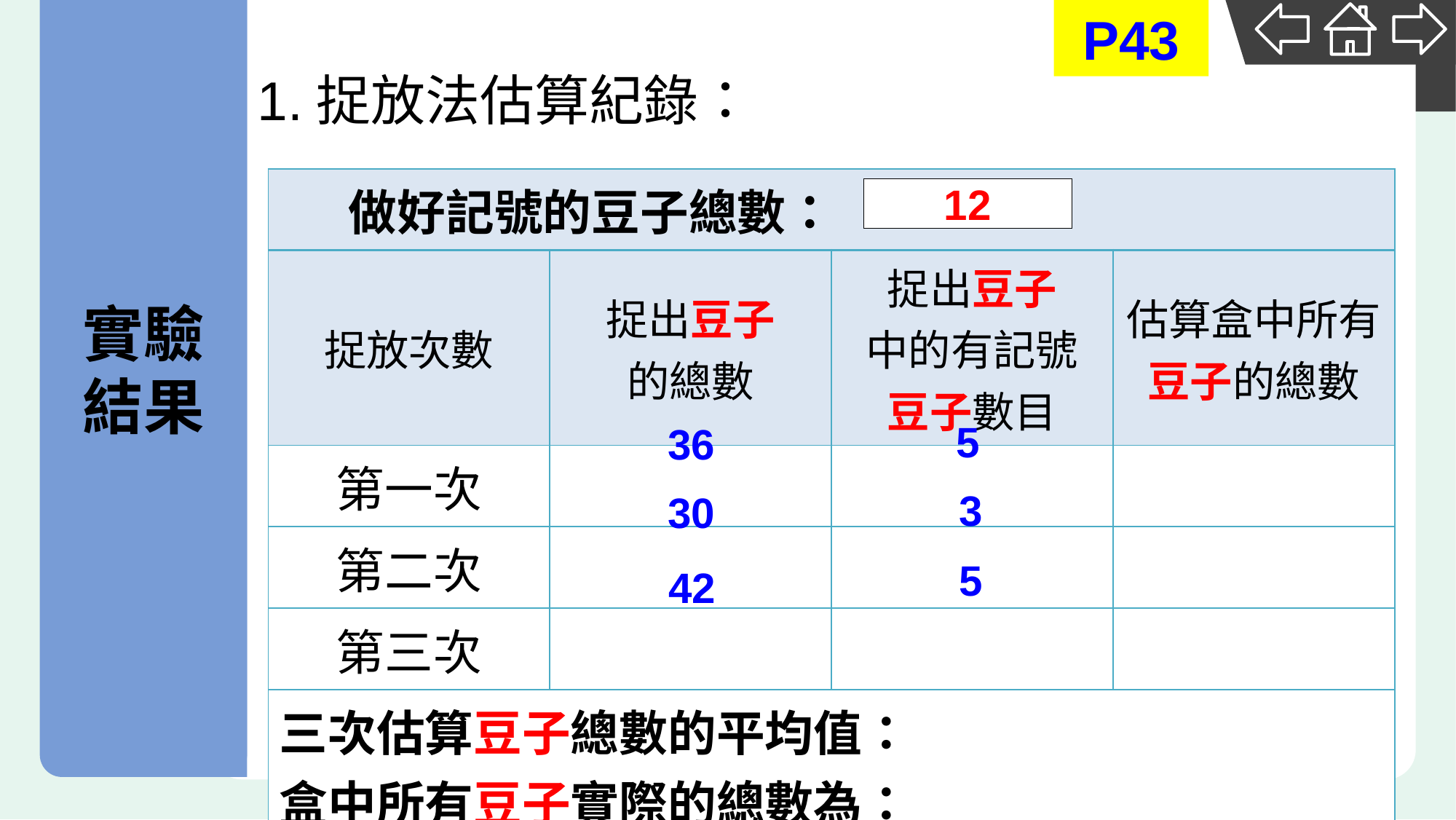

P43
1.捉放法估算紀錄：
| 做好記號的豆子總數： |  |  |  |
| --- | --- | --- | --- |
| 捉放次數 | 捉出豆子 的總數 | 捉出豆子 中的有記號 豆子數目 | 估算盒中所有 豆子的總數 |
| 第一次 |  |  |  |
| 第二次 |  |  |  |
| 第三次 |  |  |  |
| 三次估算豆子總數的平均值： 盒中所有豆子實際的總數為： |  |  |  |
12

5
36
3
30
5
42